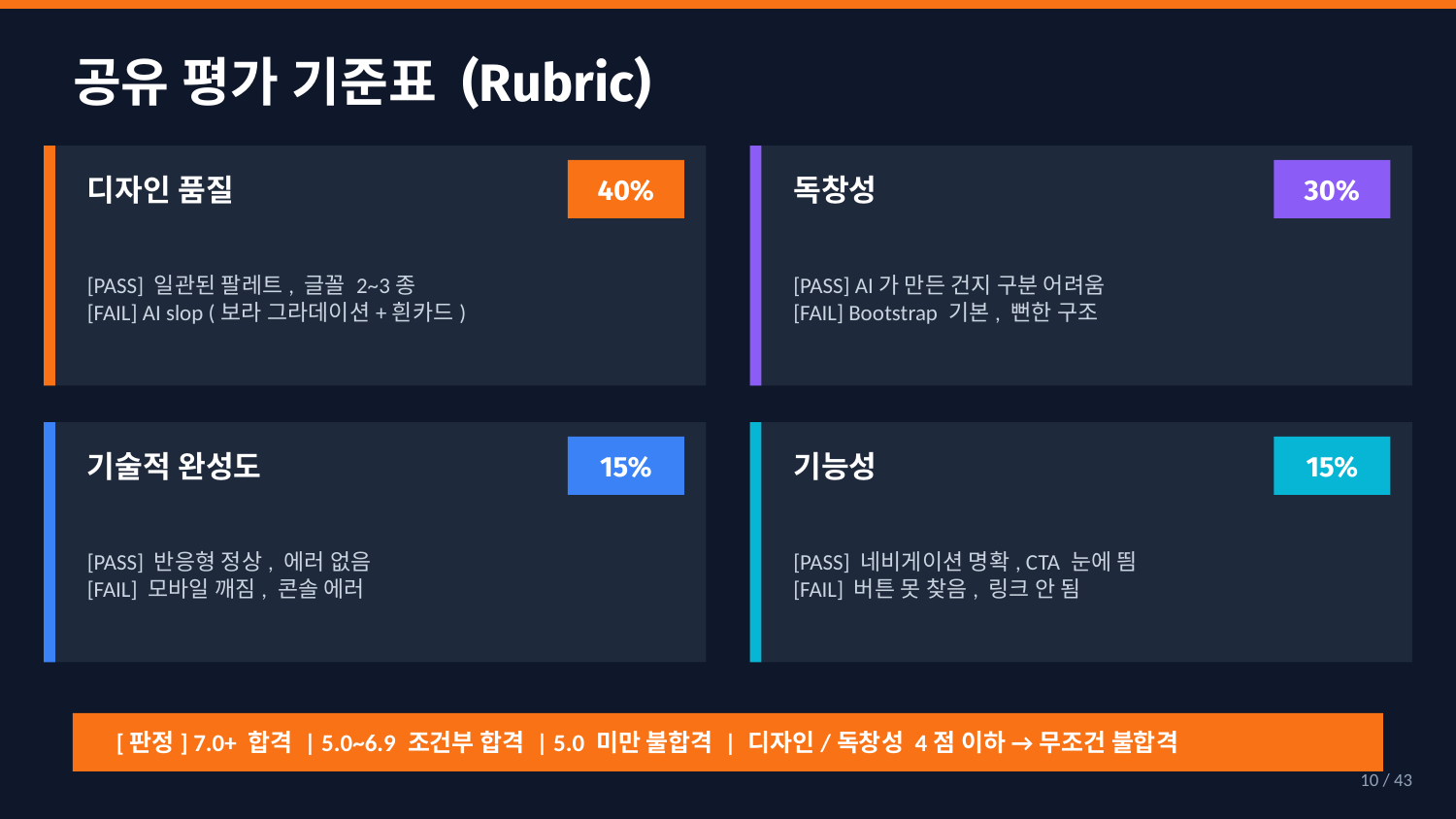

공유 평가 기준표 (Rubric)

디자인 품질

40%
독창성

30%
[PASS] 일관된 팔레트, 글꼴 2~3종
[FAIL] AI slop (보라 그라데이션+흰카드)
[PASS] AI가 만든 건지 구분 어려움
[FAIL] Bootstrap 기본, 뻔한 구조

기술적 완성도

15%
기능성

15%
[PASS] 반응형 정상, 에러 없음
[FAIL] 모바일 깨짐, 콘솔 에러
[PASS] 네비게이션 명확, CTA 눈에 띔
[FAIL] 버튼 못 찾음, 링크 안 됨

[판정] 7.0+ 합격 | 5.0~6.9 조건부 합격 | 5.0 미만 불합격 | 디자인/독창성 4점 이하 → 무조건 불합격
10 / 43